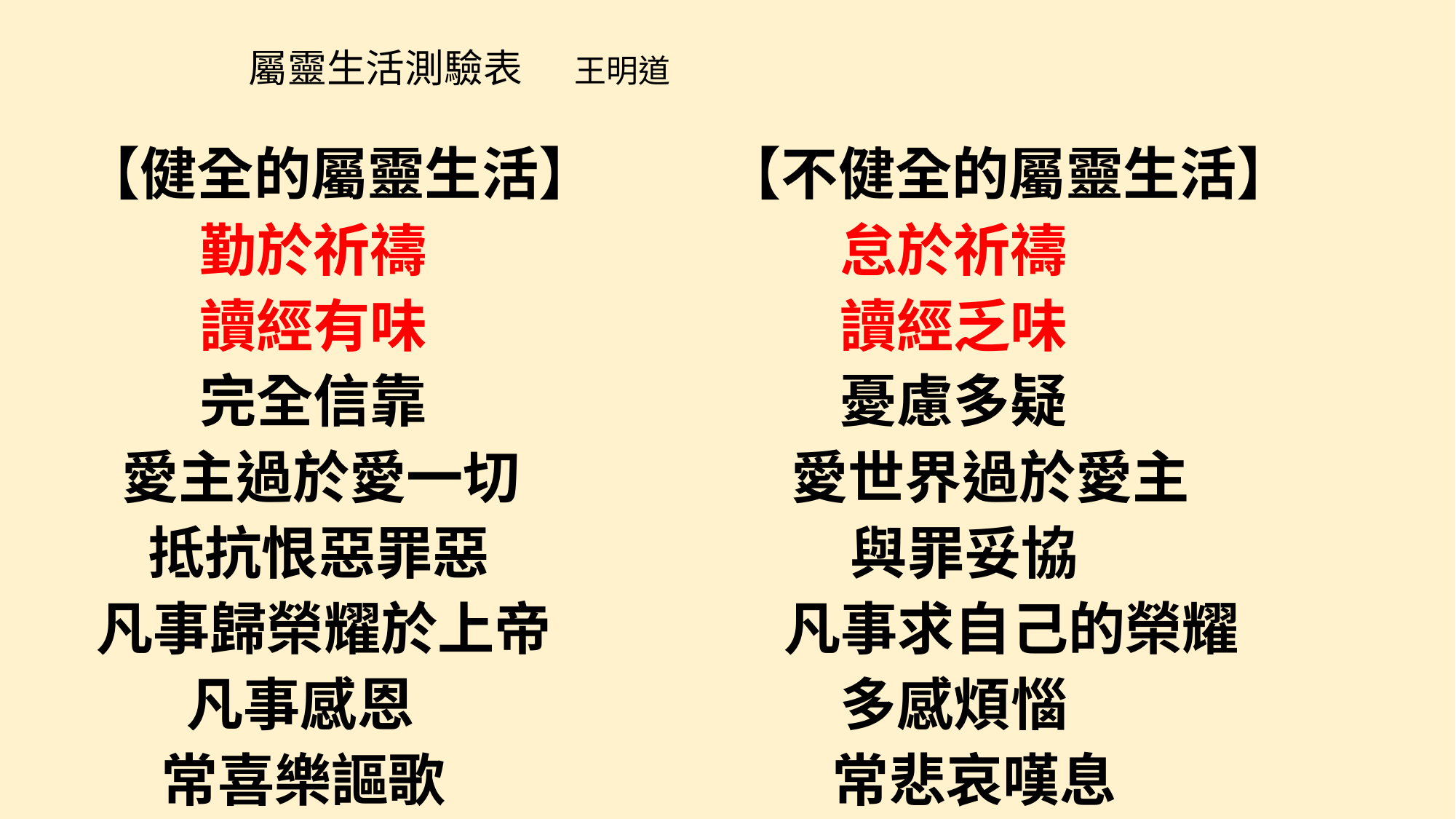

# 屬靈生活測驗表      王明道
   【健全的屬靈生活】          【不健全的屬靈生活】
            勤於祈禱                                怠於祈禱
            讀經有味                                讀經乏味
            完全信靠                                憂慮多疑
      愛主過於愛一切                     愛世界過於愛主
        抵抗恨惡罪惡                            與罪妥協
    凡事歸榮耀於上帝                  凡事求自己的榮耀
           凡事感恩                                 多感煩惱
         常喜樂謳歌                              常悲哀嘆息